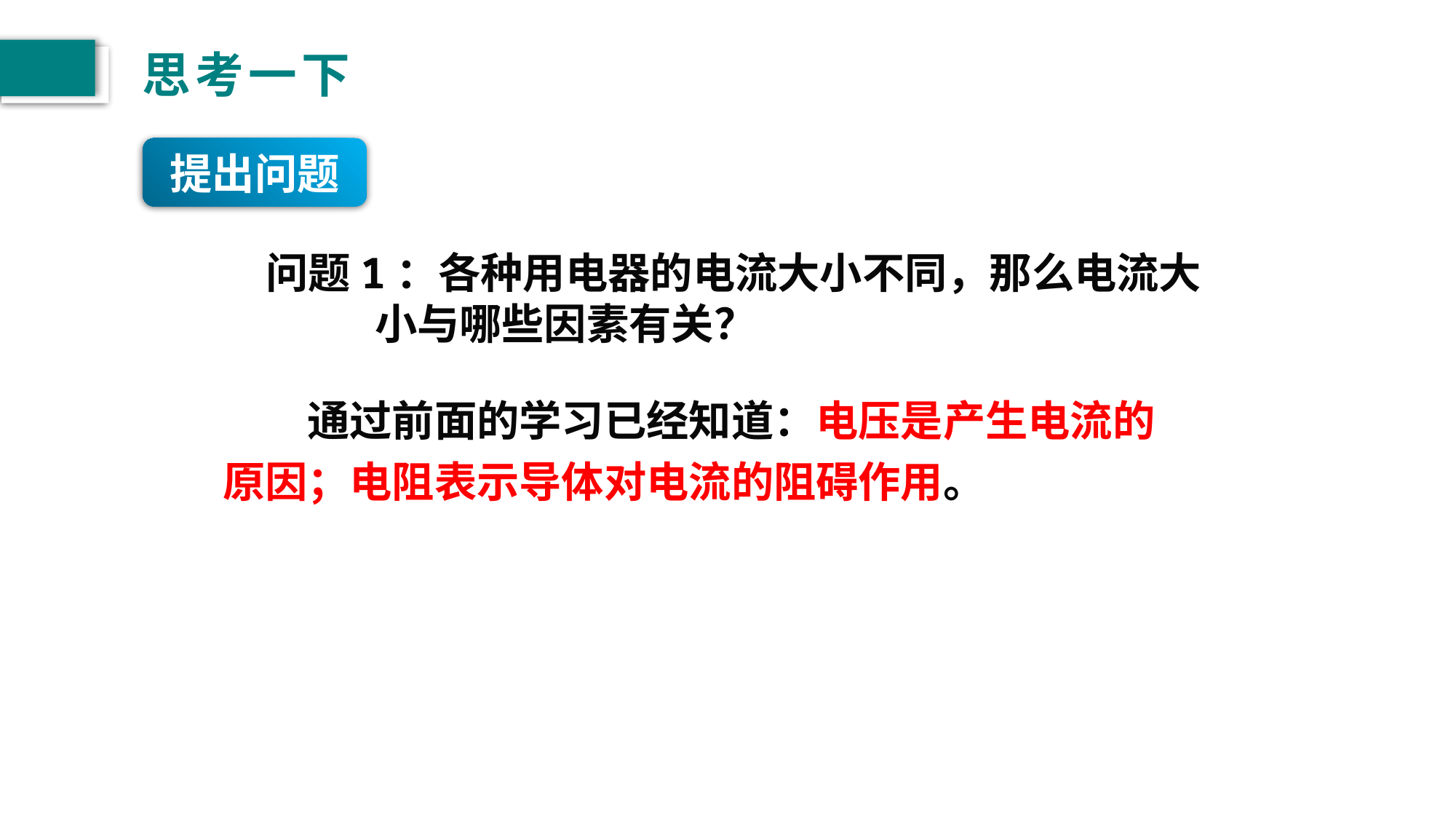

# 思考一下
提出问题
问题1：各种用电器的电流大小不同，那么电流大   	小与哪些因素有关？
　　通过前面的学习已经知道：电压是产生电流的原因；电阻表示导体对电流的阻碍作用。